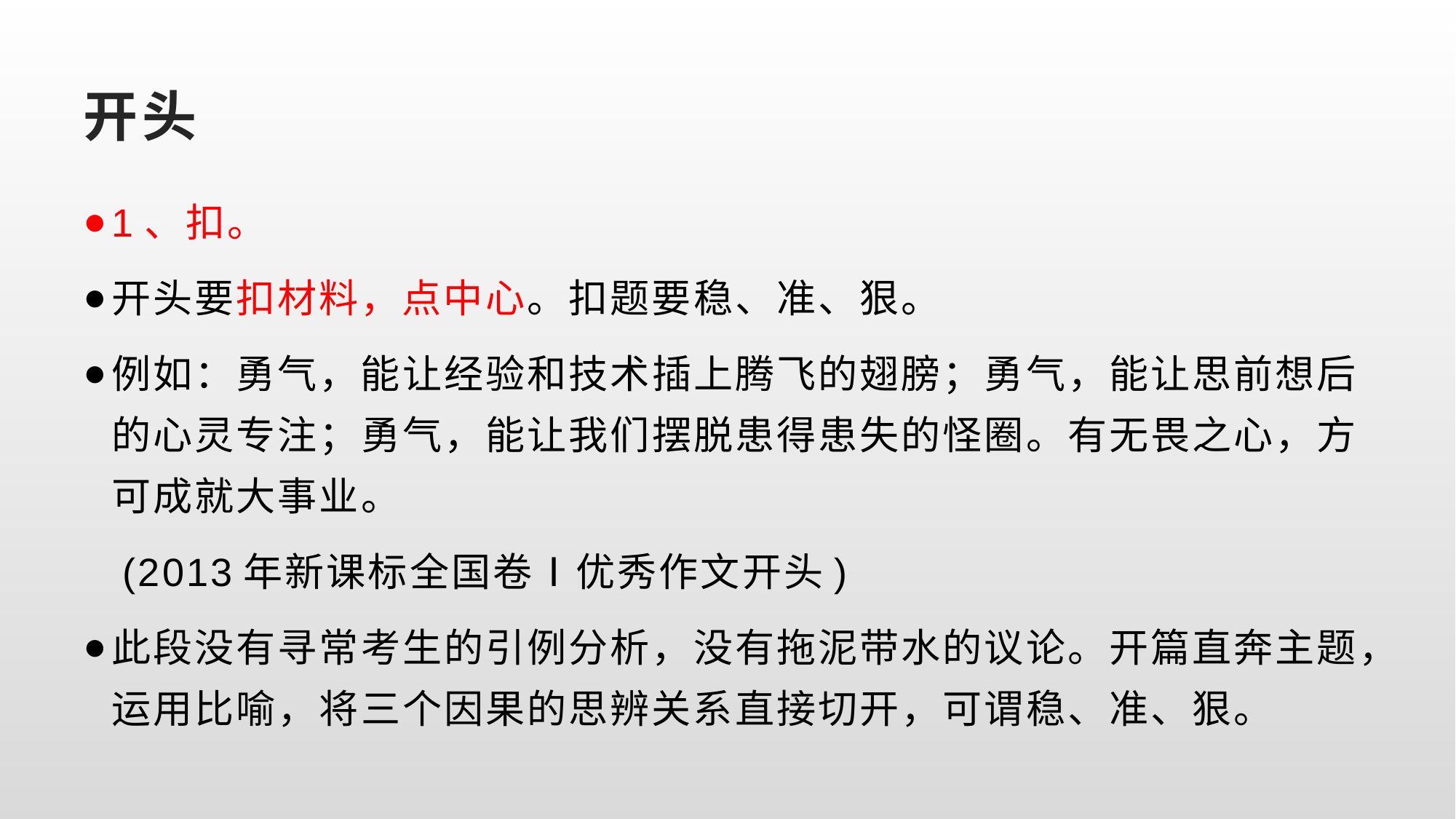

# 开头
1、扣。
开头要扣材料，点中心。扣题要稳、准、狠。
例如：勇气，能让经验和技术插上腾飞的翅膀；勇气，能让思前想后的心灵专注；勇气，能让我们摆脱患得患失的怪圈。有无畏之心，方可成就大事业。
   (2013年新课标全国卷Ⅰ优秀作文开头)
此段没有寻常考生的引例分析，没有拖泥带水的议论。开篇直奔主题，运用比喻，将三个因果的思辨关系直接切开，可谓稳、准、狠。